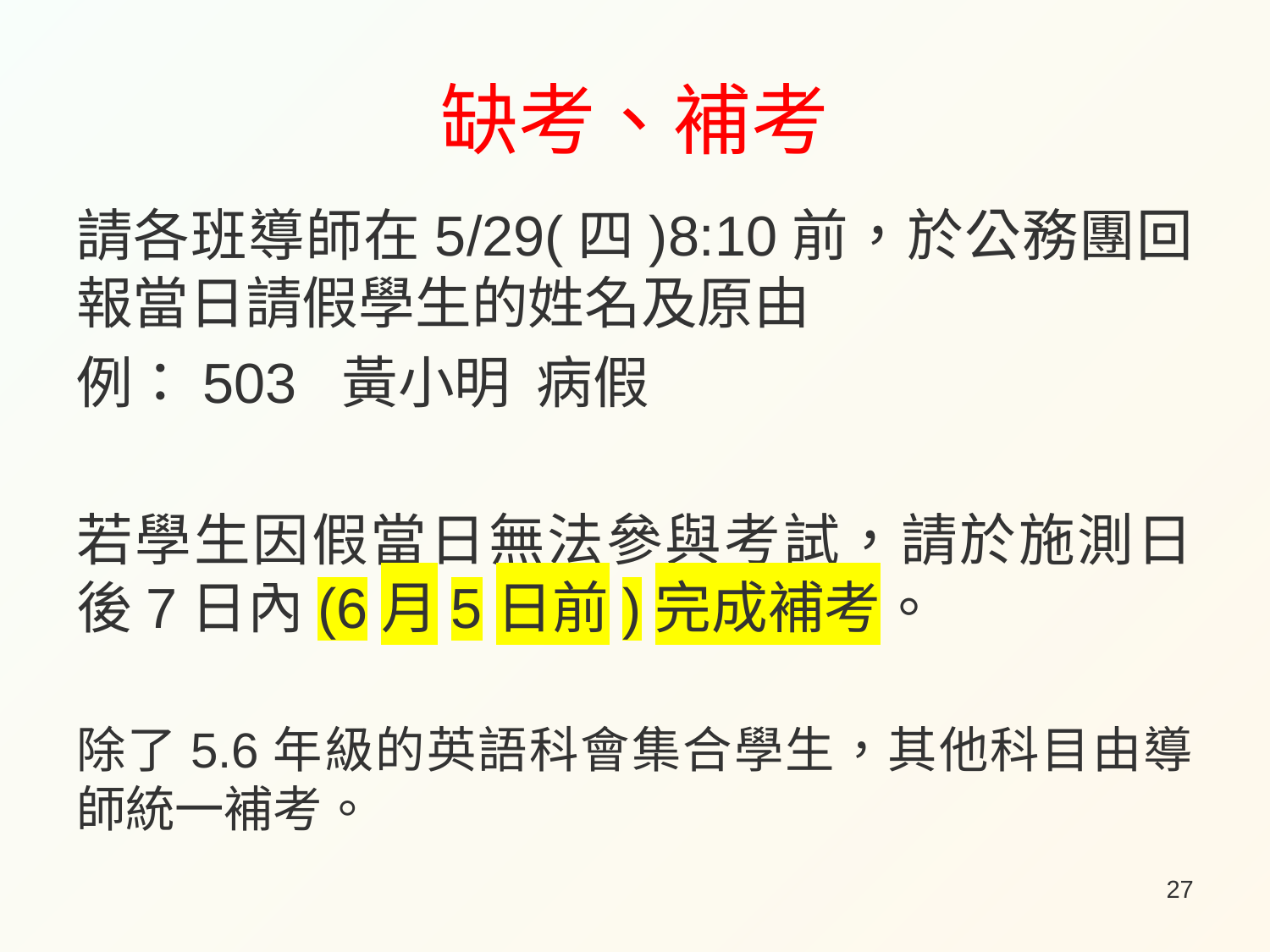

# 缺考、補考
請各班導師在5/29(四)8:10前，於公務團回報當日請假學生的姓名及原由
例：503  黃小明  病假

若學生因假當日無法參與考試，請於施測日後7日內(6月5日前)完成補考。

除了5.6年級的英語科會集合學生，其他科目由導師統一補考。
27